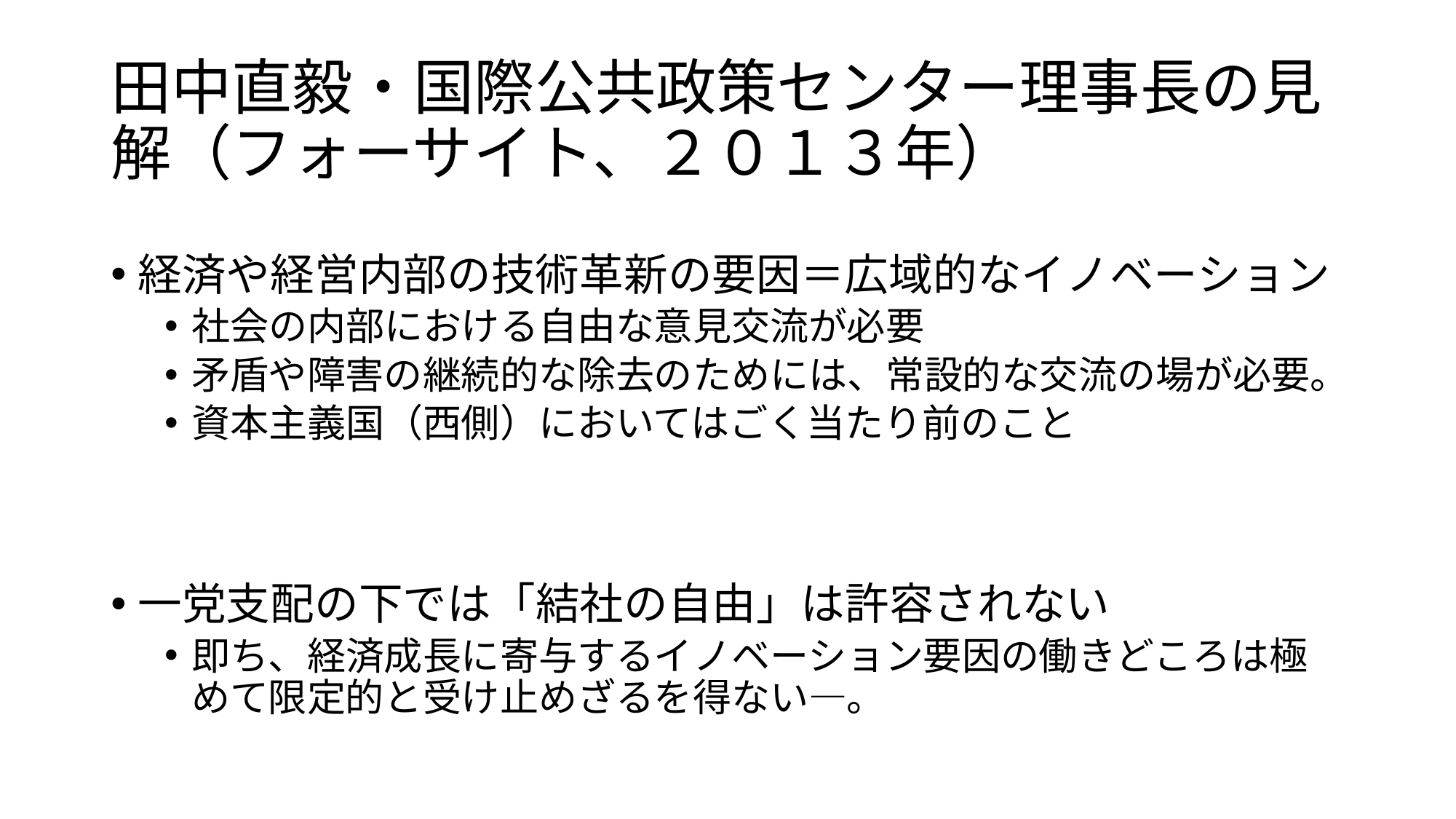

# 田中直毅・国際公共政策センター理事長の見解（フォーサイト、２０１３年）
経済や経営内部の技術革新の要因＝広域的なイノベーション
社会の内部における自由な意見交流が必要
矛盾や障害の継続的な除去のためには、常設的な交流の場が必要。
資本主義国（西側）においてはごく当たり前のこと

一党支配の下では「結社の自由」は許容されない
即ち、経済成長に寄与するイノベーション要因の働きどころは極めて限定的と受け止めざるを得ない―。